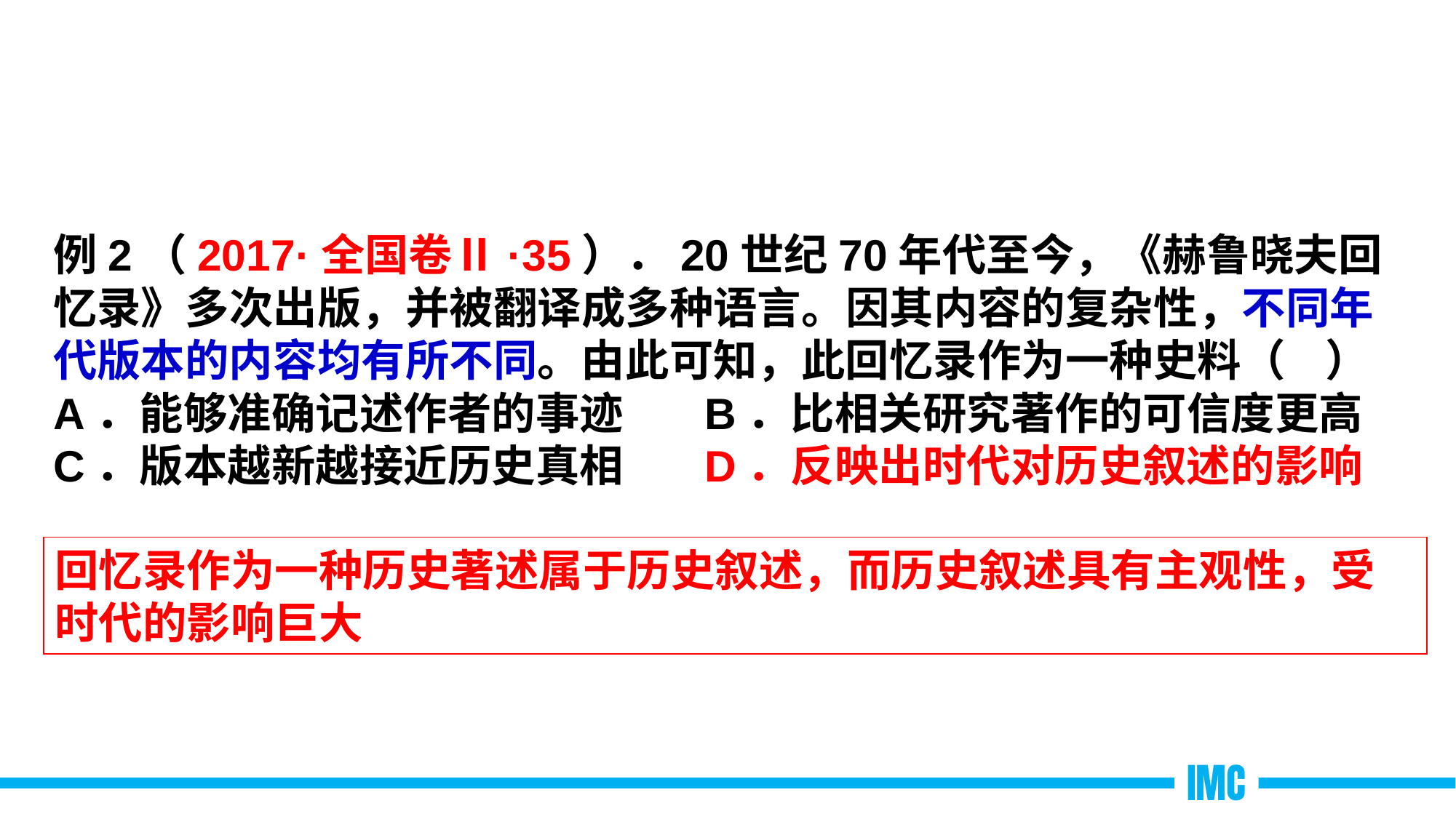

例2（2017·全国卷Ⅱ·35）．20世纪70年代至今，《赫鲁晓夫回忆录》多次出版，并被翻译成多种语言。因其内容的复杂性，不同年代版本的内容均有所不同。由此可知，此回忆录作为一种史料（    ）
A．能够准确记述作者的事迹       B．比相关研究著作的可信度更高
C．版本越新越接近历史真相       D．反映出时代对历史叙述的影响
回忆录作为一种历史著述属于历史叙述，而历史叙述具有主观性，受时代的影响巨大